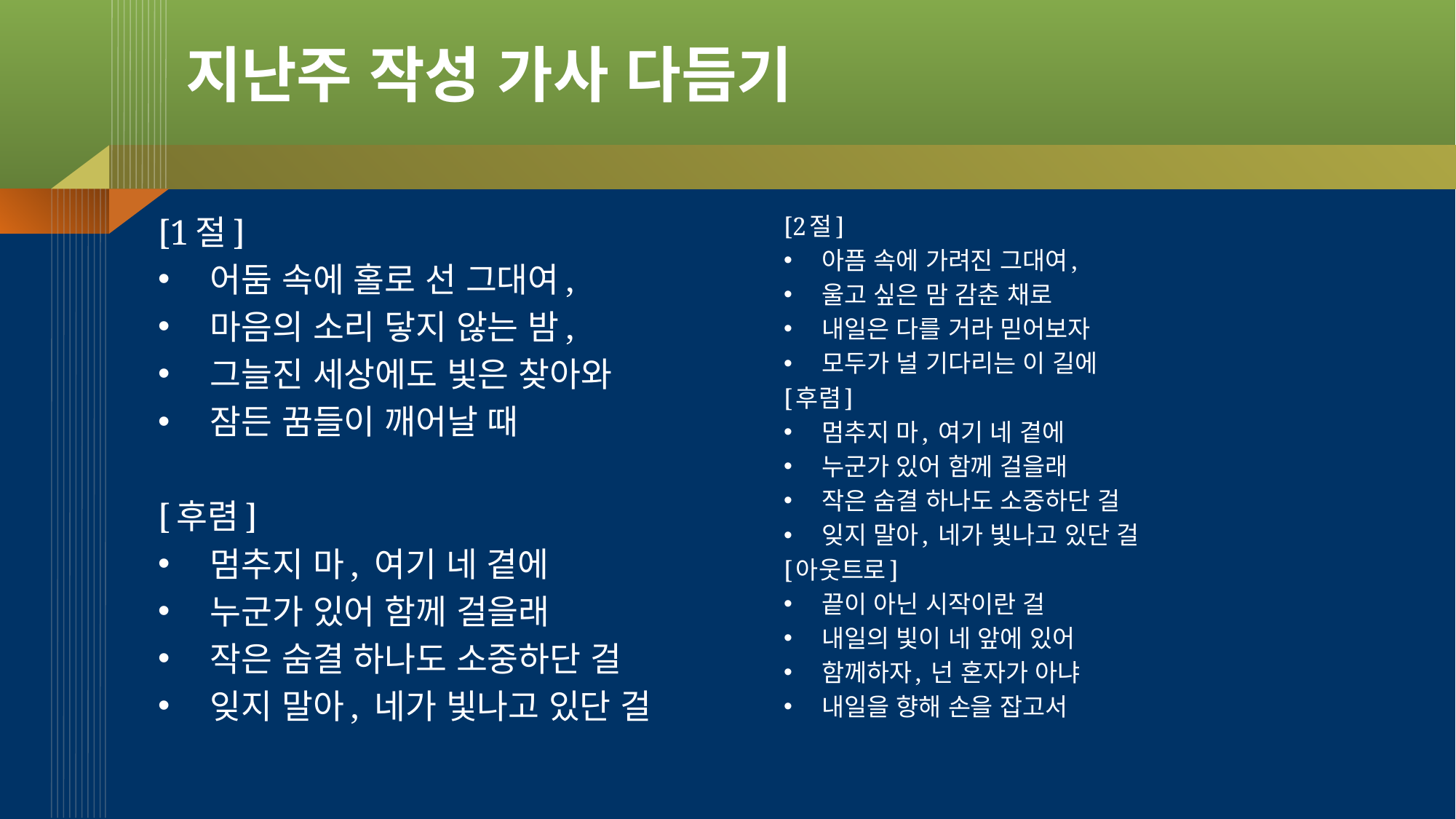

# 지난주 작성 가사 다듬기
[1절]
어둠 속에 홀로 선 그대여,
마음의 소리 닿지 않는 밤,
그늘진 세상에도 빛은 찾아와
잠든 꿈들이 깨어날 때

[후렴]
멈추지 마, 여기 네 곁에
누군가 있어 함께 걸을래
작은 숨결 하나도 소중하단 걸
잊지 말아, 네가 빛나고 있단 걸

[2절]
아픔 속에 가려진 그대여,
울고 싶은 맘 감춘 채로
내일은 다를 거라 믿어보자
모두가 널 기다리는 이 길에
[후렴]
멈추지 마, 여기 네 곁에
누군가 있어 함께 걸을래
작은 숨결 하나도 소중하단 걸
잊지 말아, 네가 빛나고 있단 걸
[아웃트로]
끝이 아닌 시작이란 걸
내일의 빛이 네 앞에 있어
함께하자, 넌 혼자가 아냐
내일을 향해 손을 잡고서